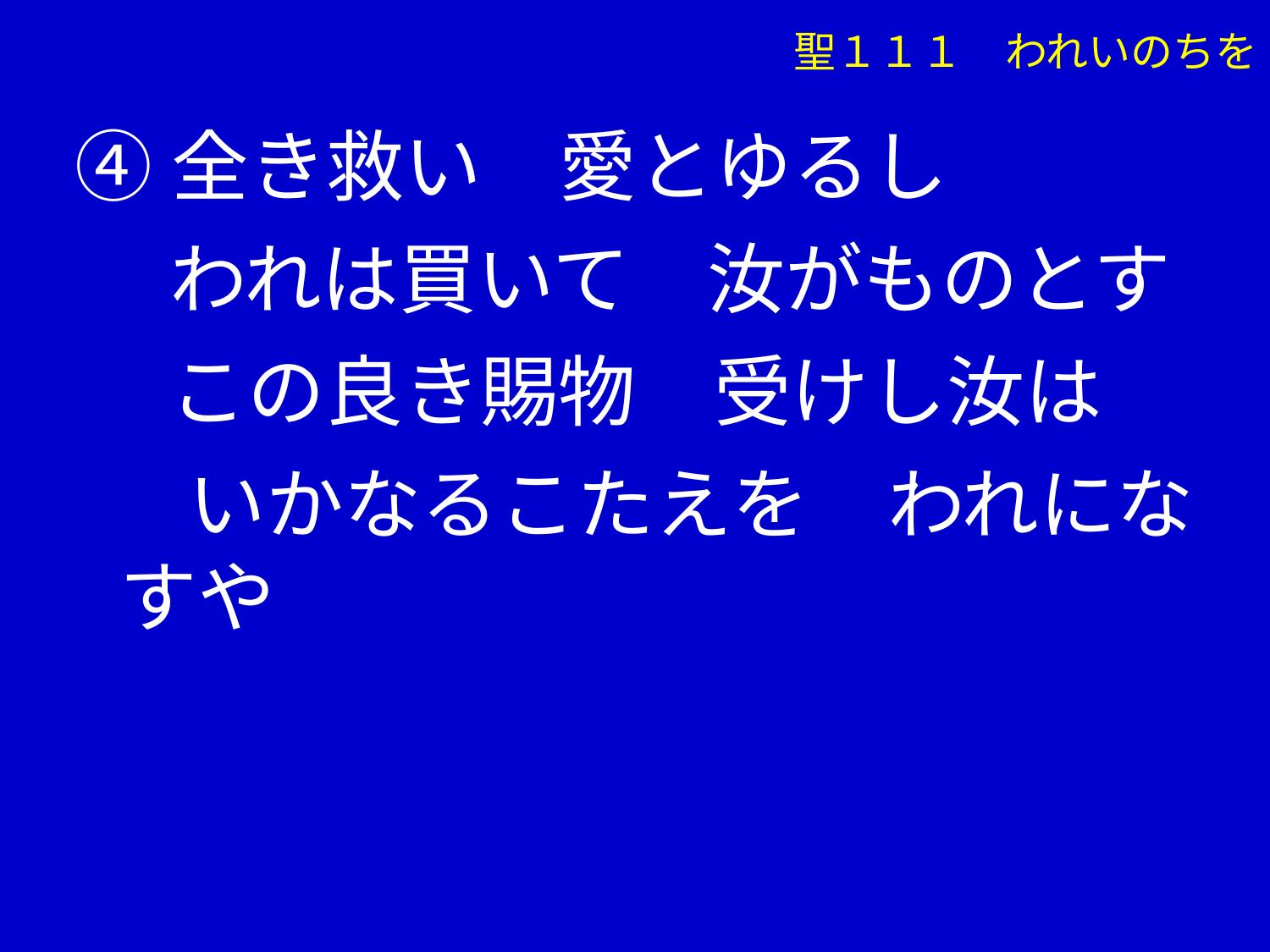

聖１１１　われいのちを
④全き救い　愛とゆるし
　 われは買いて　汝がものとす
　 この良き賜物　受けし汝は
 　いかなるこたえを　われになすや